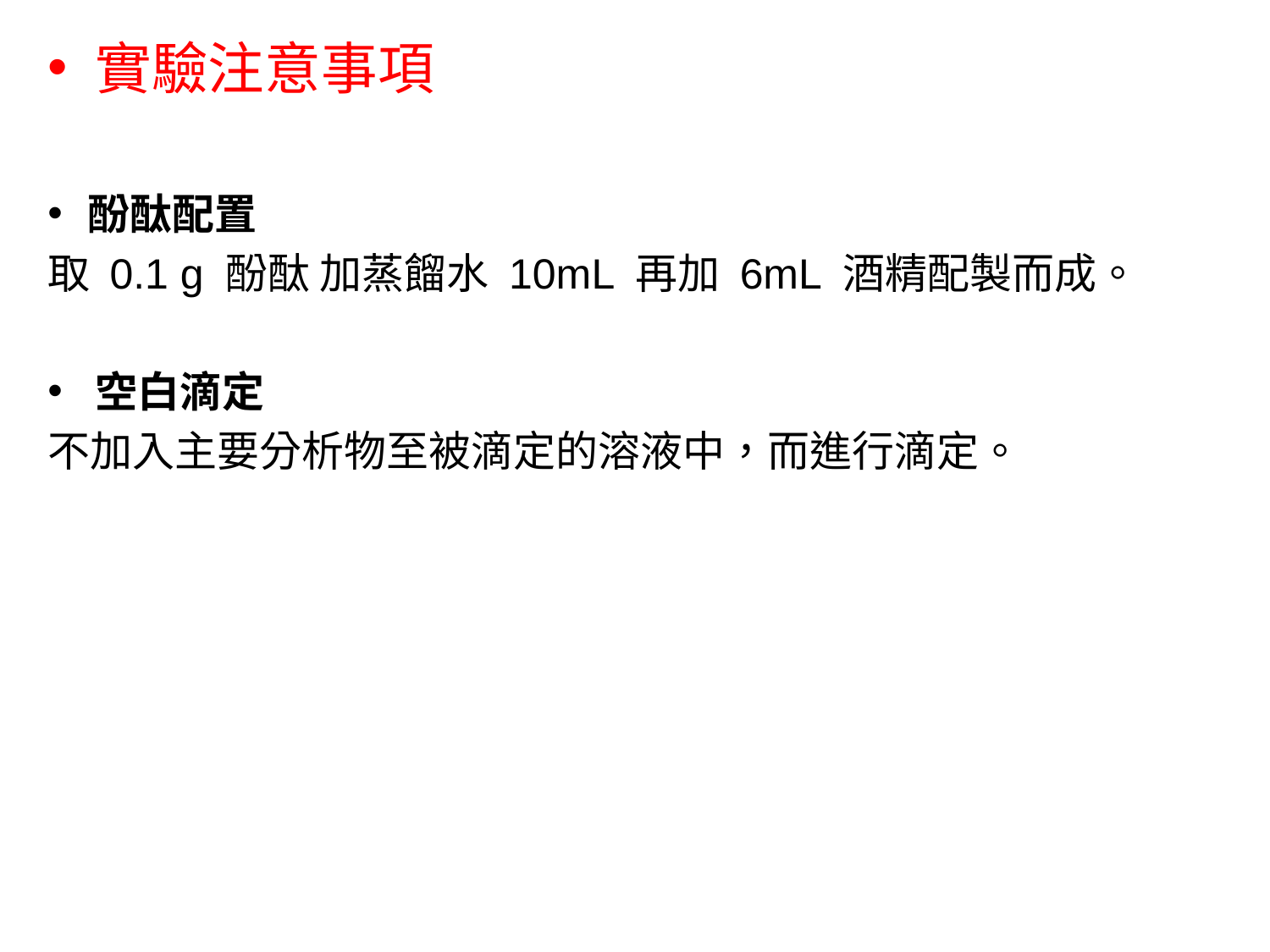

實驗注意事項

酚酞配置
取 0.1 g 酚酞 加蒸餾水 10mL 再加 6mL 酒精配製而成。

空白滴定
不加入主要分析物至被滴定的溶液中，而進行滴定。